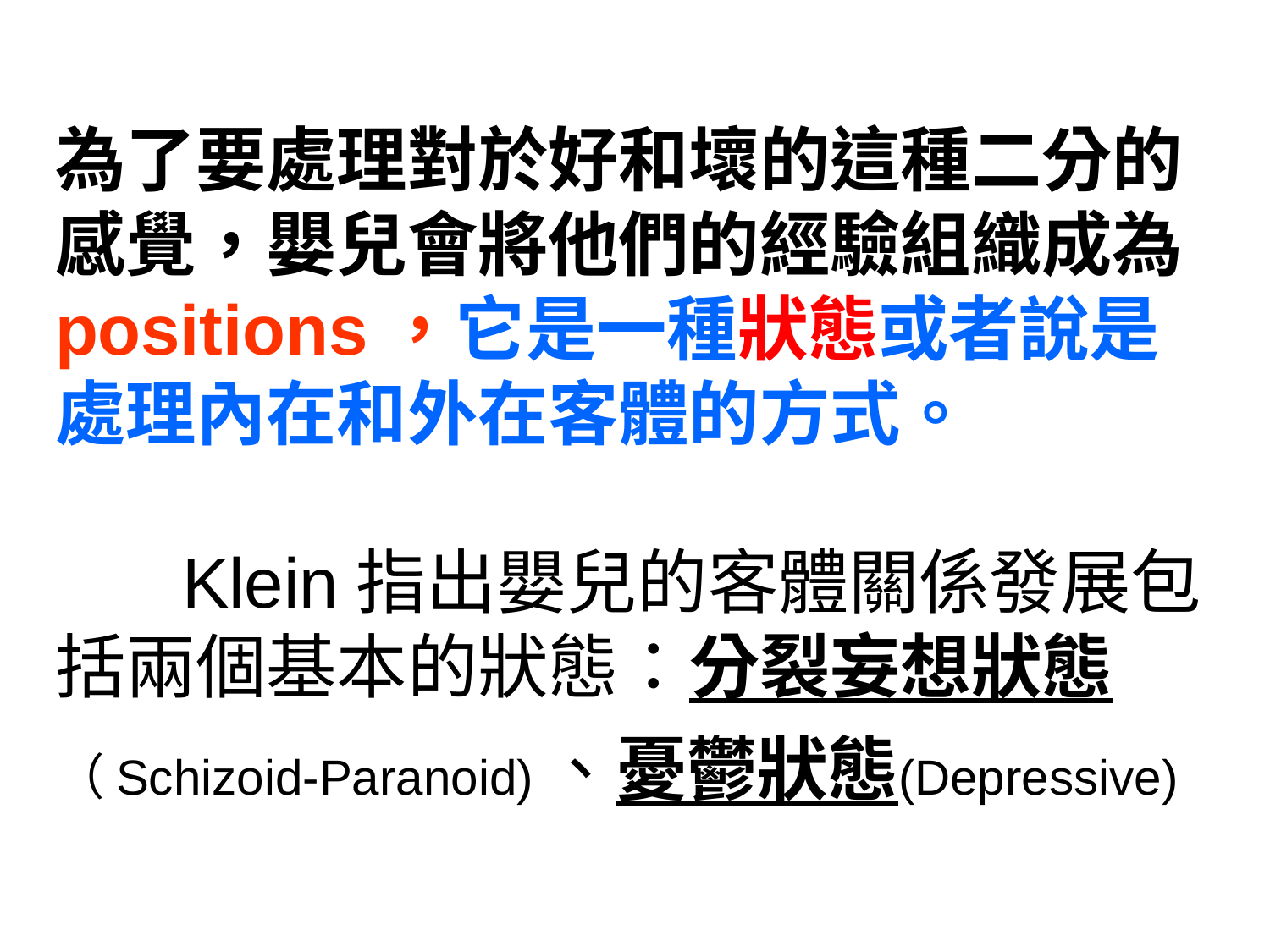

# 為了要處理對於好和壞的這種二分的感覺，嬰兒會將他們的經驗組織成為positions，它是一種狀態或者說是處理內在和外在客體的方式。 Klein指出嬰兒的客體關係發展包括兩個基本的狀態：分裂妄想狀態（Schizoid-Paranoid)、憂鬱狀態(Depressive)